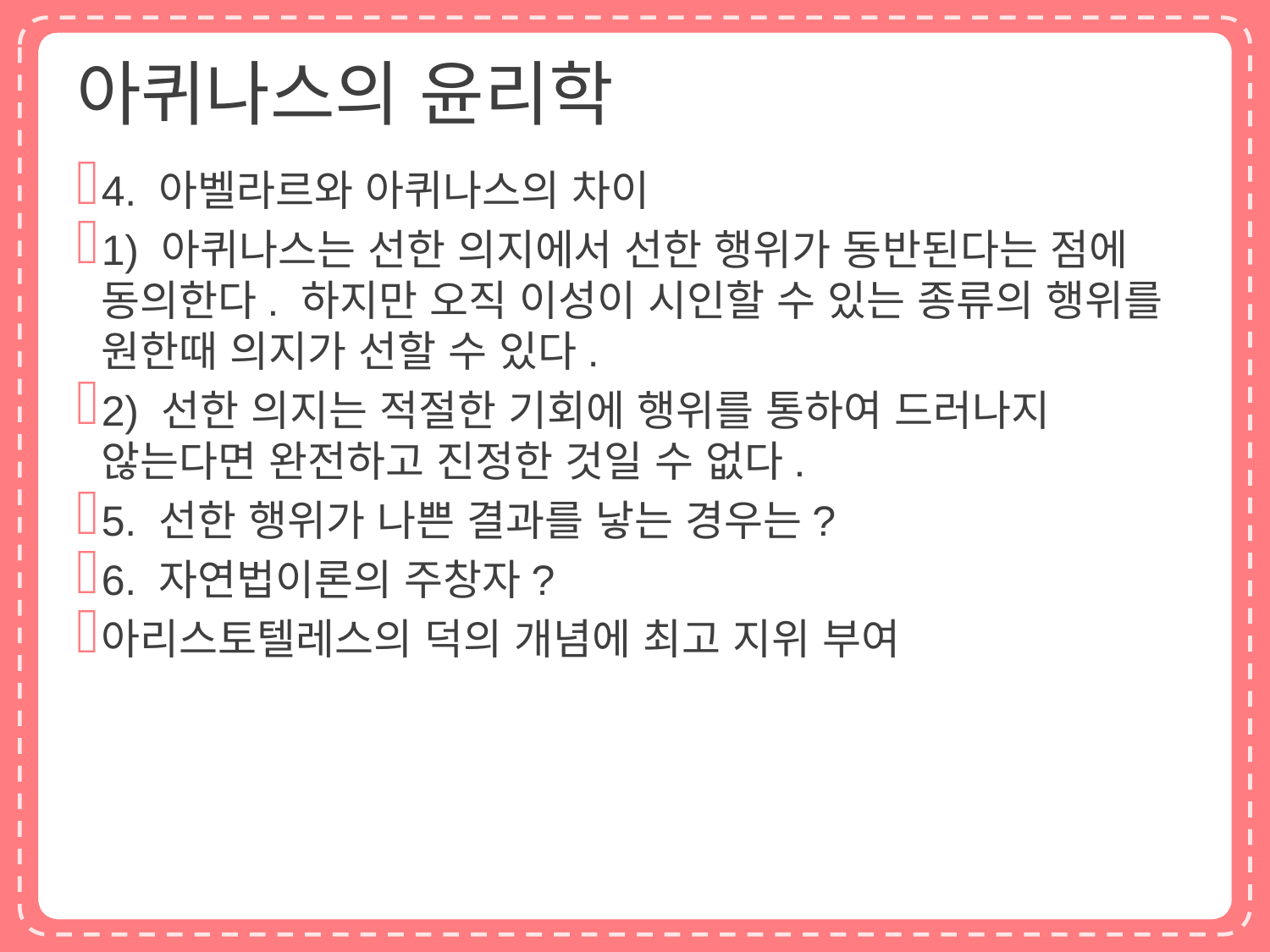

# 아퀴나스의 윤리학
4. 아벨라르와 아퀴나스의 차이
1) 아퀴나스는 선한 의지에서 선한 행위가 동반된다는 점에 동의한다. 하지만 오직 이성이 시인할 수 있는 종류의 행위를 원한때 의지가 선할 수 있다.
2) 선한 의지는 적절한 기회에 행위를 통하여 드러나지 않는다면 완전하고 진정한 것일 수 없다.
5. 선한 행위가 나쁜 결과를 낳는 경우는?
6. 자연법이론의 주창자?
아리스토텔레스의 덕의 개념에 최고 지위 부여